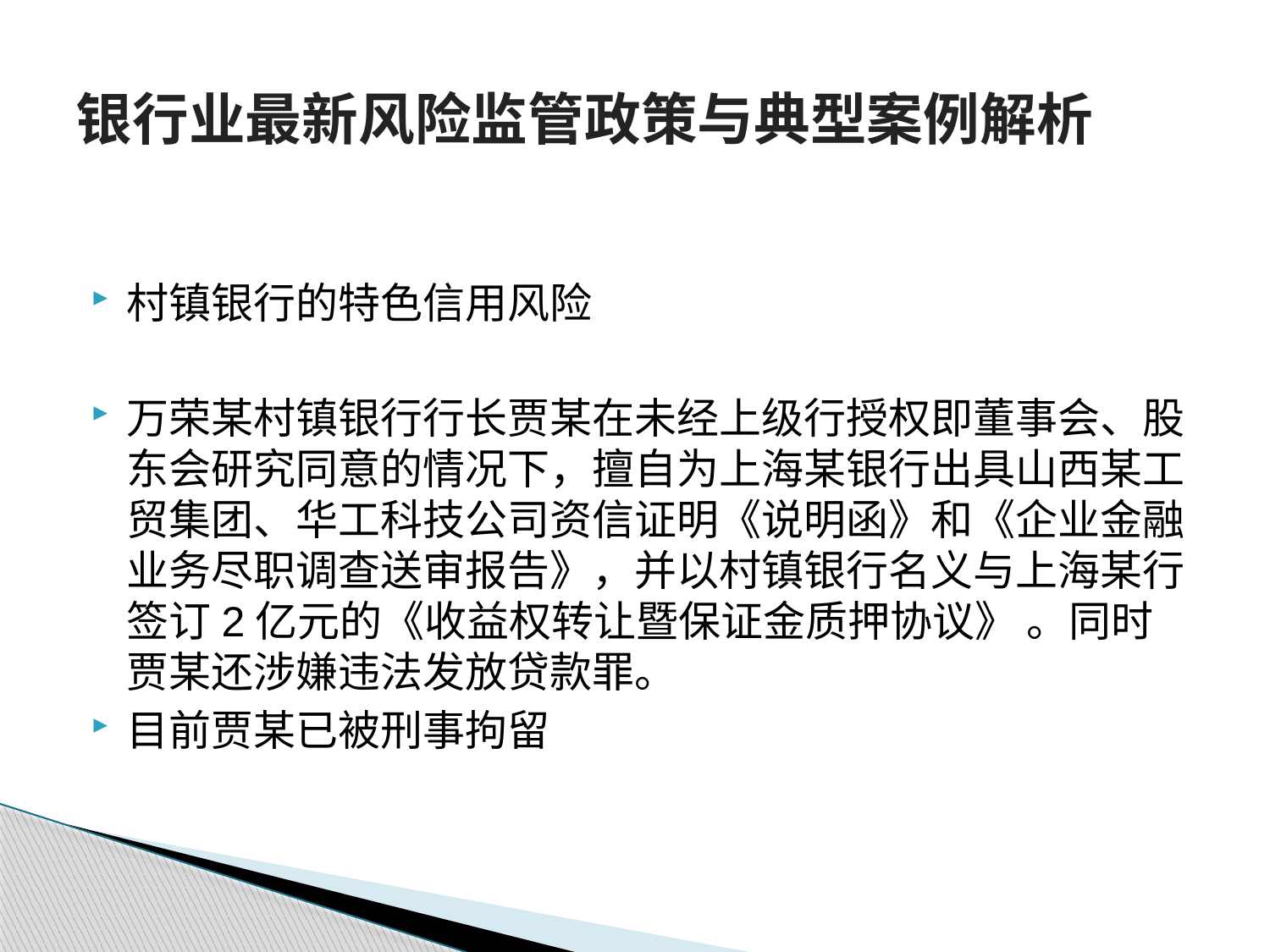

# 银行业最新风险监管政策与典型案例解析

村镇银行的特色信用风险

万荣某村镇银行行长贾某在未经上级行授权即董事会、股东会研究同意的情况下，擅自为上海某银行出具山西某工贸集团、华工科技公司资信证明《说明函》和《企业金融业务尽职调查送审报告》，并以村镇银行名义与上海某行签订2亿元的《收益权转让暨保证金质押协议》 。同时贾某还涉嫌违法发放贷款罪。
目前贾某已被刑事拘留